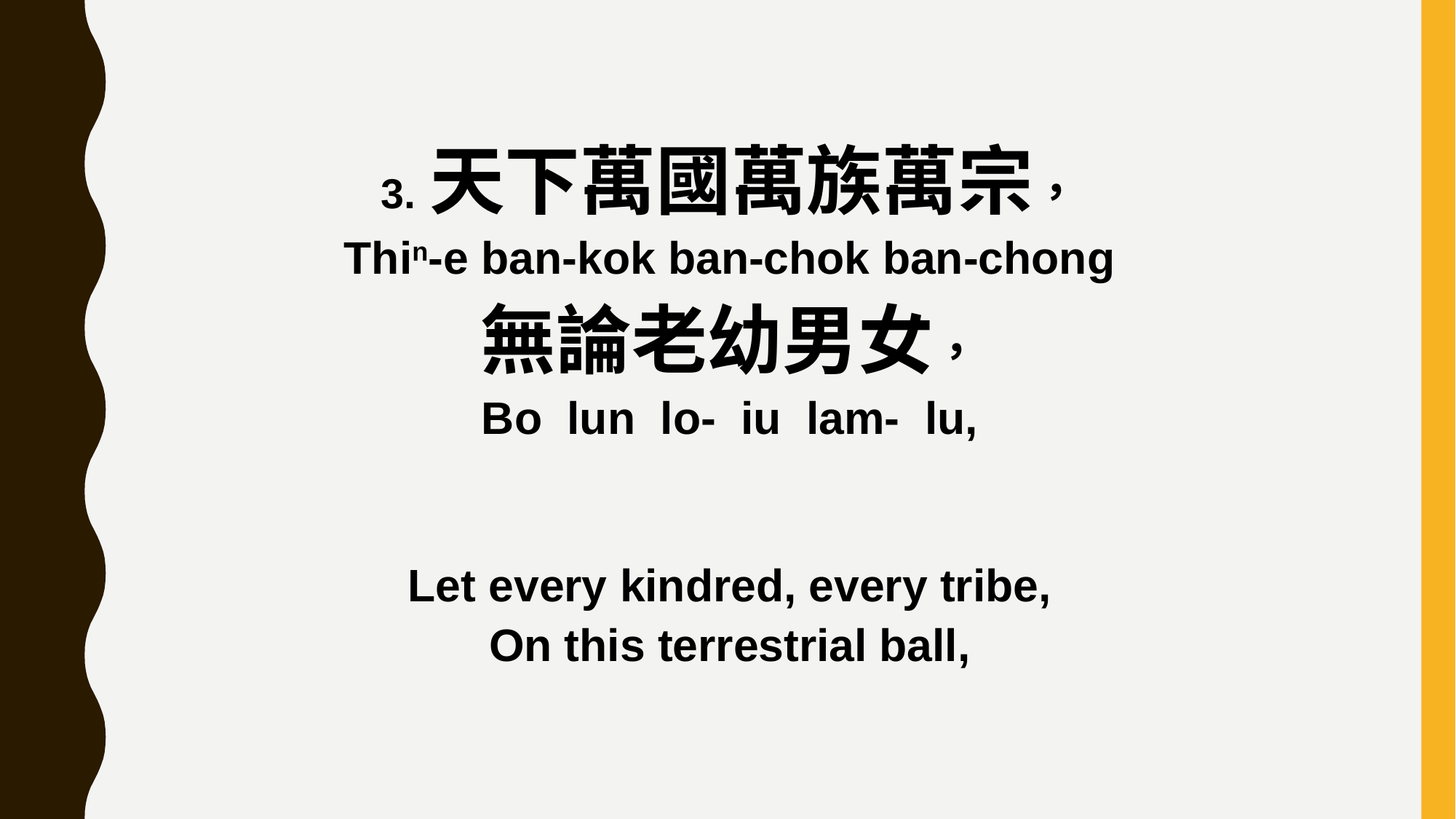

3. 天下萬國萬族萬宗，
Thin-e ban-kok ban-chok ban-chong
無論老幼男女，
Bo  lun  lo-  iu  lam-  lu,
Let every kindred, every tribe,
On this terrestrial ball,